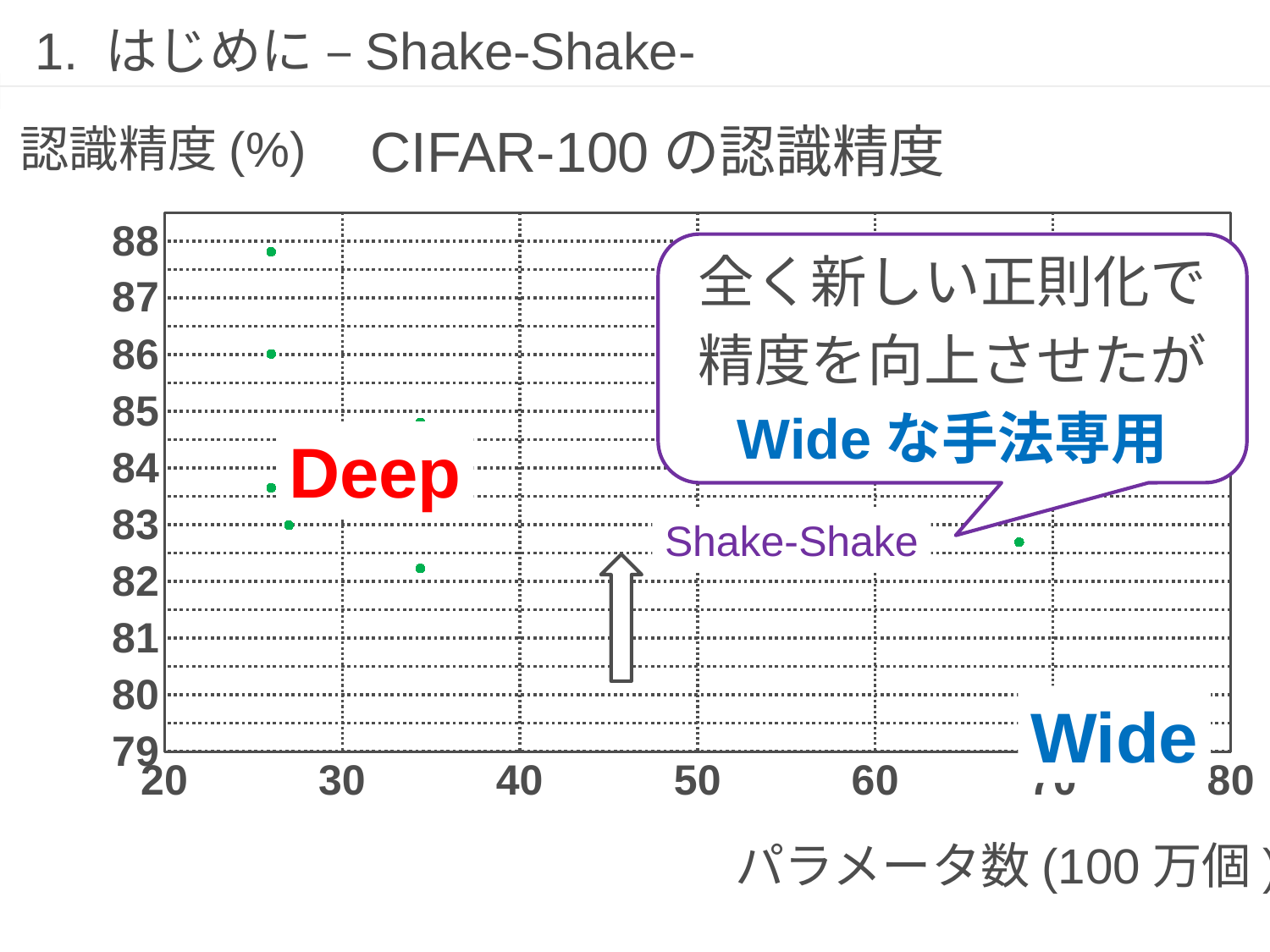

# 1. はじめに –Shake-Shake-
CIFAR-100の認識精度
認識精度(%)

### Chart

| Category | Y の値 |
|---|---|
全く新しい正則化で
精度を向上させたが
Wideな手法専用
Deep
Shake-Shake

Wide
パラメータ数(100万個)